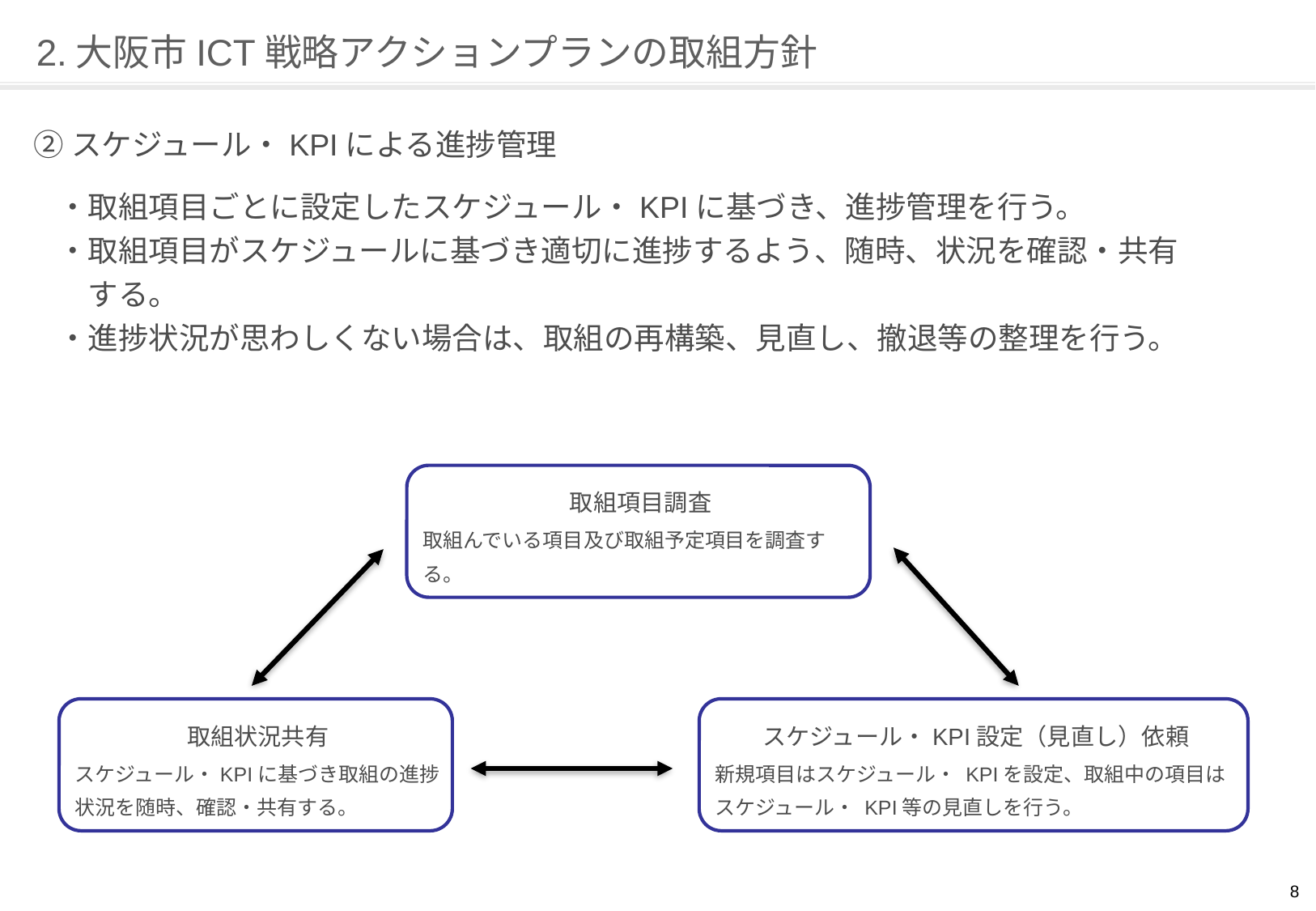

# 2.大阪市ICT戦略アクションプランの取組方針
②スケジュール・KPIによる進捗管理
・取組項目ごとに設定したスケジュール・KPIに基づき、進捗管理を行う。
・取組項目がスケジュールに基づき適切に進捗するよう、随時、状況を確認・共有
　する。
・進捗状況が思わしくない場合は、取組の再構築、見直し、撤退等の整理を行う。
取組項目調査
取組んでいる項目及び取組予定項目を調査する。
取組状況共有
スケジュール・KPIに基づき取組の進捗状況を随時、確認・共有する。
スケジュール・KPI設定（見直し）依頼
新規項目はスケジュール・ KPIを設定、取組中の項目はスケジュール・ KPI等の見直しを行う。
8